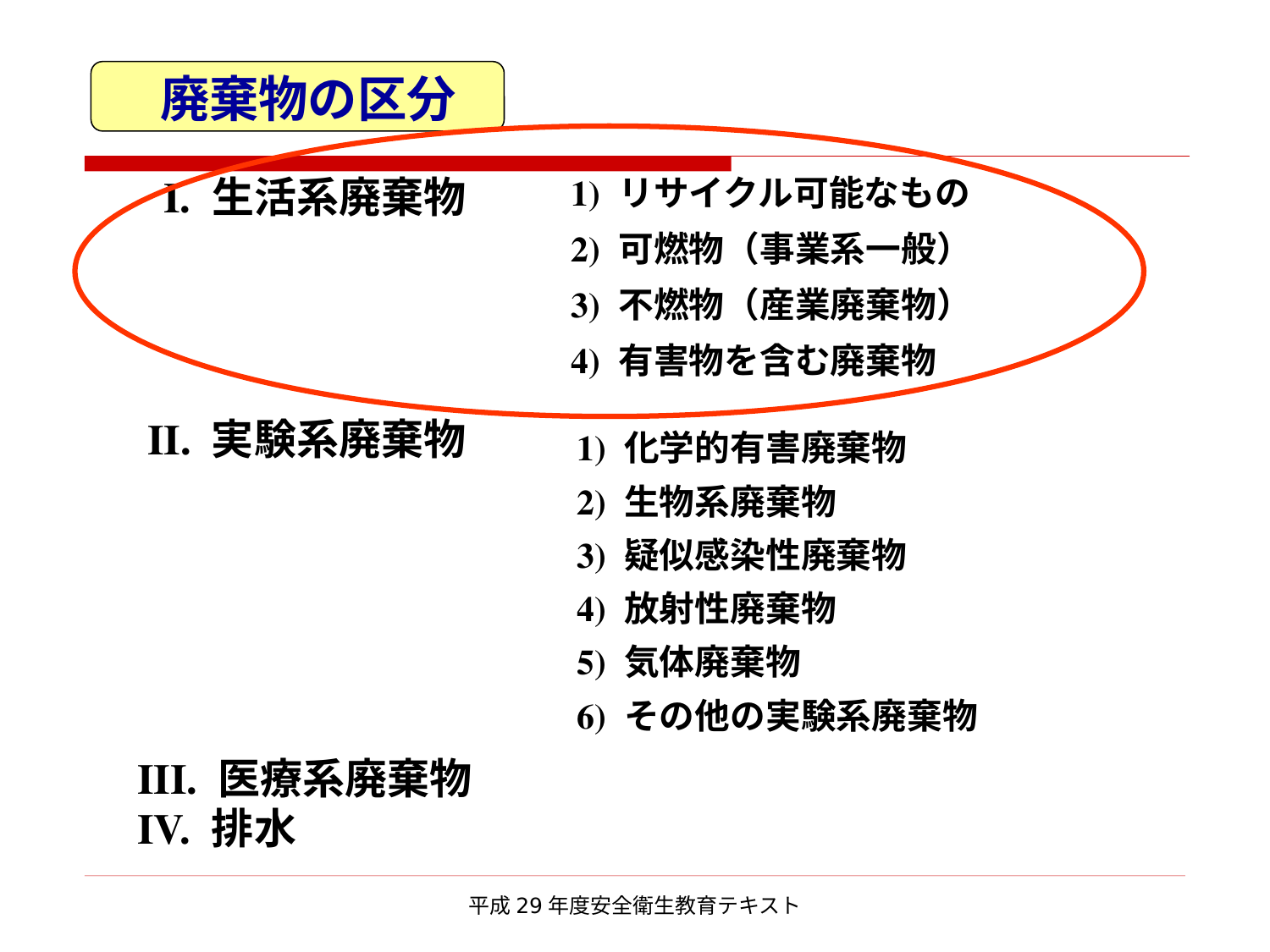

廃棄物の区分

I. 生活系廃棄物
1) リサイクル可能なもの
2) 可燃物（事業系一般）
3) 不燃物（産業廃棄物）
4) 有害物を含む廃棄物
II. 実験系廃棄物
1) 化学的有害廃棄物
2) 生物系廃棄物
3) 疑似感染性廃棄物
4) 放射性廃棄物
5) 気体廃棄物
6) その他の実験系廃棄物
III. 医療系廃棄物
IV. 排水
平成29年度安全衛生教育テキスト